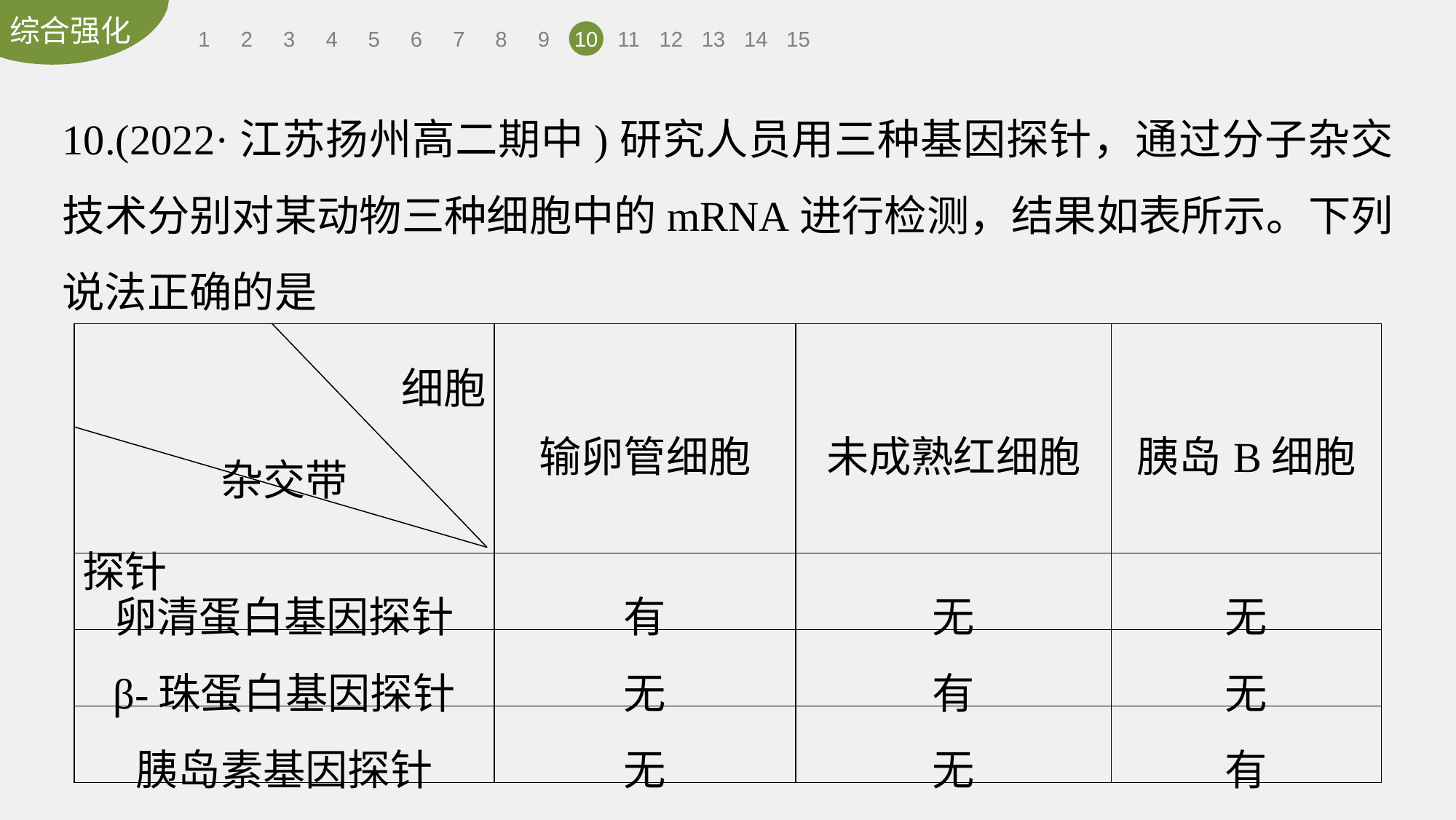

1
2
3
4
5
6
7
8
9
10
11
12
13
14
15
10.(2022·江苏扬州高二期中)研究人员用三种基因探针，通过分子杂交技术分别对某动物三种细胞中的mRNA进行检测，结果如表所示。下列说法正确的是
| 细胞 杂交带 探针 | 输卵管细胞 | 未成熟红细胞 | 胰岛B细胞 |
| --- | --- | --- | --- |
| 卵清蛋白基因探针 | 有 | 无 | 无 |
| β-珠蛋白基因探针 | 无 | 有 | 无 |
| 胰岛素基因探针 | 无 | 无 | 有 |